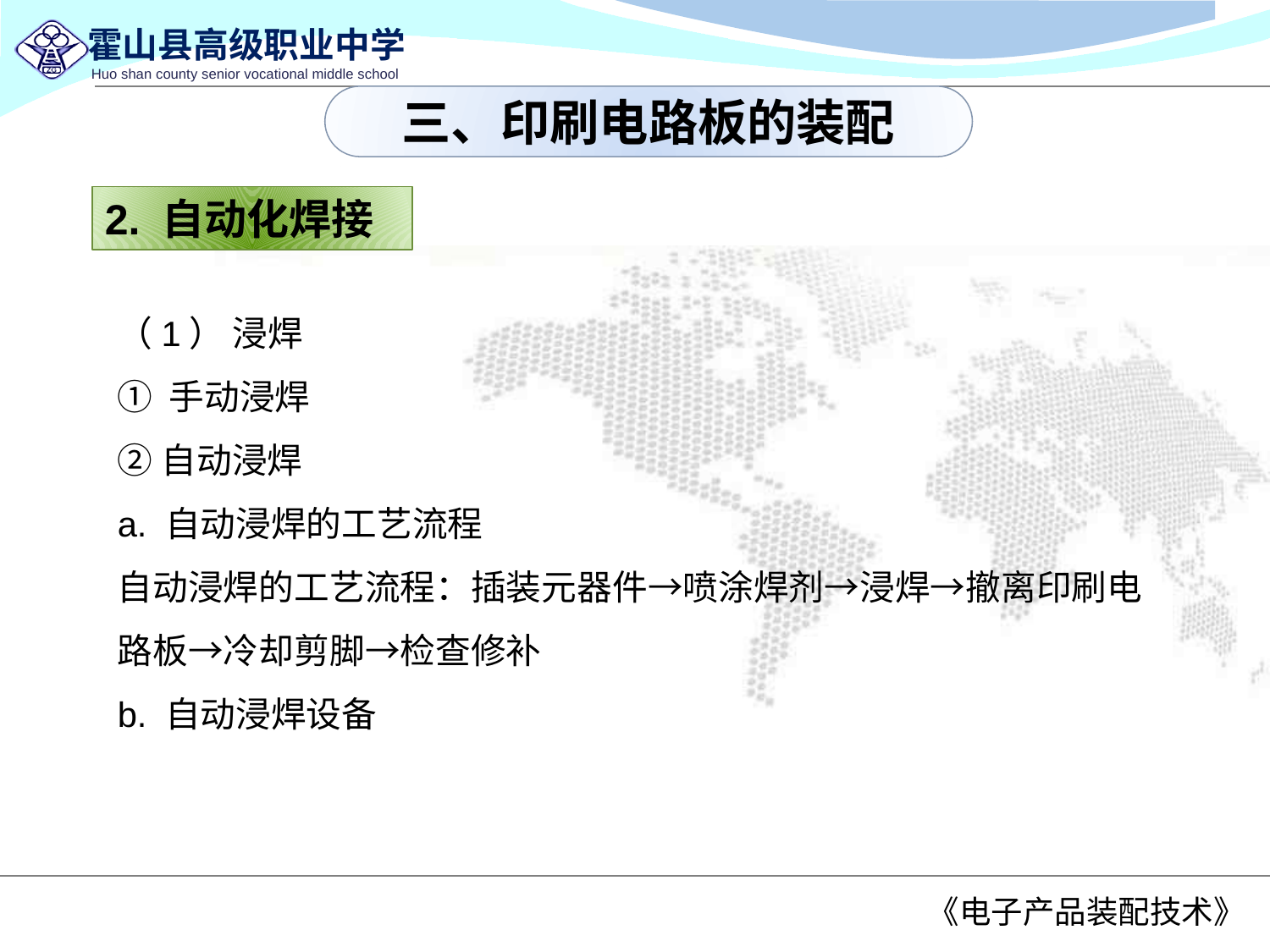

三、印刷电路板的装配
2. 自动化焊接
（1） 浸焊
① 手动浸焊
②自动浸焊
a. 自动浸焊的工艺流程
自动浸焊的工艺流程：插装元器件→喷涂焊剂→浸焊→撤离印刷电路板→冷却剪脚→检查修补
b. 自动浸焊设备